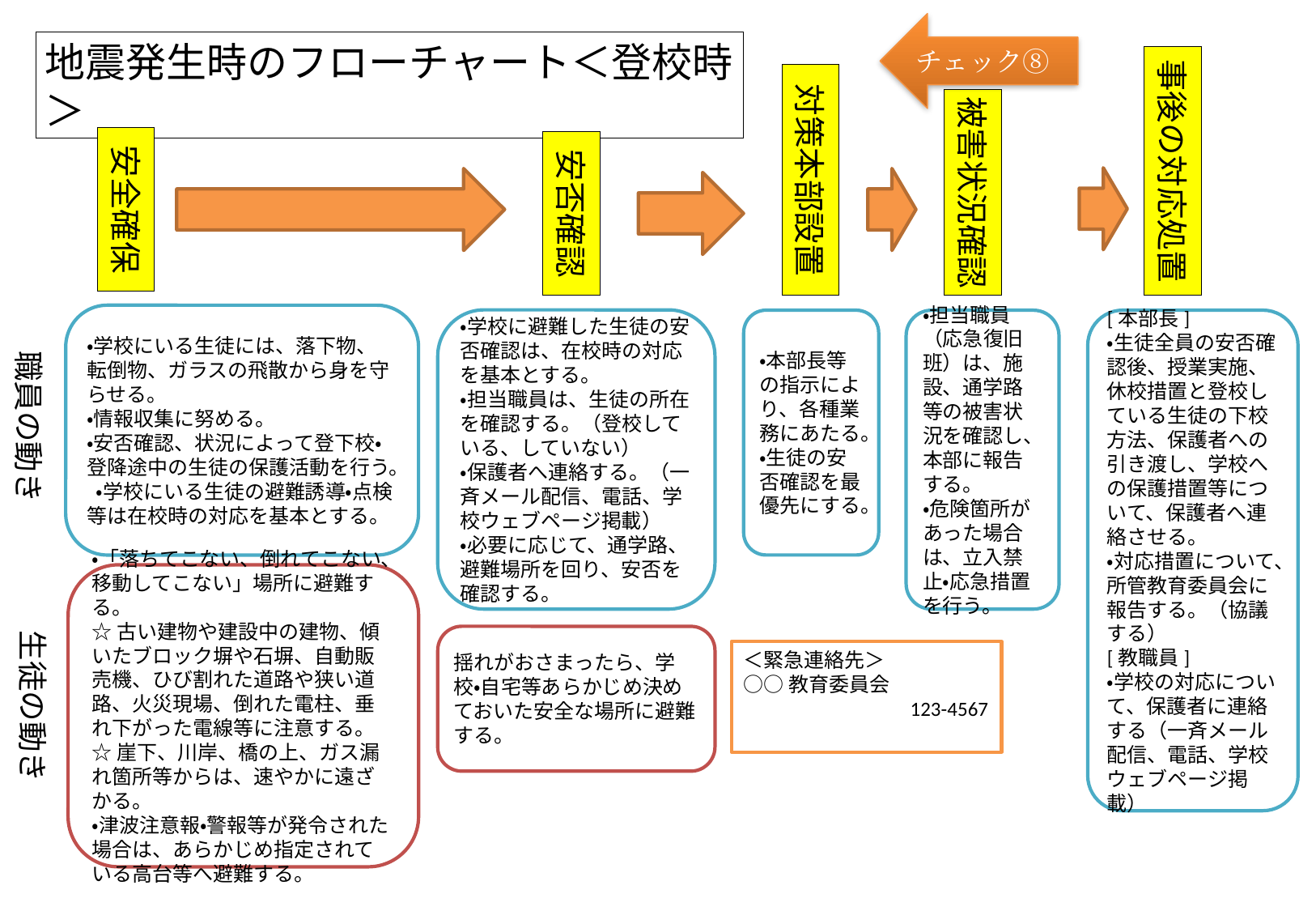

チェック⑧
地震発生時のフローチャート＜登校時＞
事後の対応処置
対策本部設置
被害状況確認
安全確保
安否確認

・学校にいる生徒には、落下物、転倒物、ガラスの飛散から身を守らせる。
・情報収集に努める。
・安否確認、状況によって登下校・登降途中の生徒の保護活動を行う。
 ・学校にいる生徒の避難誘導・点検等は在校時の対応を基本とする。
・学校に避難した生徒の安否確認は、在校時の対応を基本とする。
・担当職員は、生徒の所在を確認する。（登校している、していない）
・保護者へ連絡する。（一斉メール配信、電話、学校ウェブページ掲載）
・必要に応じて、通学路、避難場所を回り、安否を確認する。
[本部長]
・生徒全員の安否確認後、授業実施、休校措置と登校している生徒の下校方法、保護者への引き渡し、学校への保護措置等について、保護者へ連絡させる。
・対応措置について、所管教育委員会に報告する。（協議する）
[教職員]
・学校の対応について、保護者に連絡する（一斉メール配信、電話、学校ウェブページ掲載）
・本部長等の指示により、各種業務にあたる。
・生徒の安否確認を最優先にする。
・担当職員（応急復旧班）は、施設、通学路等の被害状況を確認し、本部に報告する。
・危険箇所があった場合は、立入禁止・応急措置を行う。
職員の動き
・「落ちてこない、倒れてこない、移動してこない」場所に避難する。
☆古い建物や建設中の建物、傾いたブロック塀や石塀、自動販売機、ひび割れた道路や狭い道路、火災現場、倒れた電柱、垂れ下がった電線等に注意する。
☆崖下、川岸、橋の上、ガス漏れ箇所等からは、速やかに遠ざかる。
・津波注意報・警報等が発令された場合は、あらかじめ指定されている高台等へ避難する。
生徒の動き
揺れがおさまったら、学校・自宅等あらかじめ決めておいた安全な場所に避難する。
＜緊急連絡先＞
○○教育委員会
　　　　　　　　123-4567